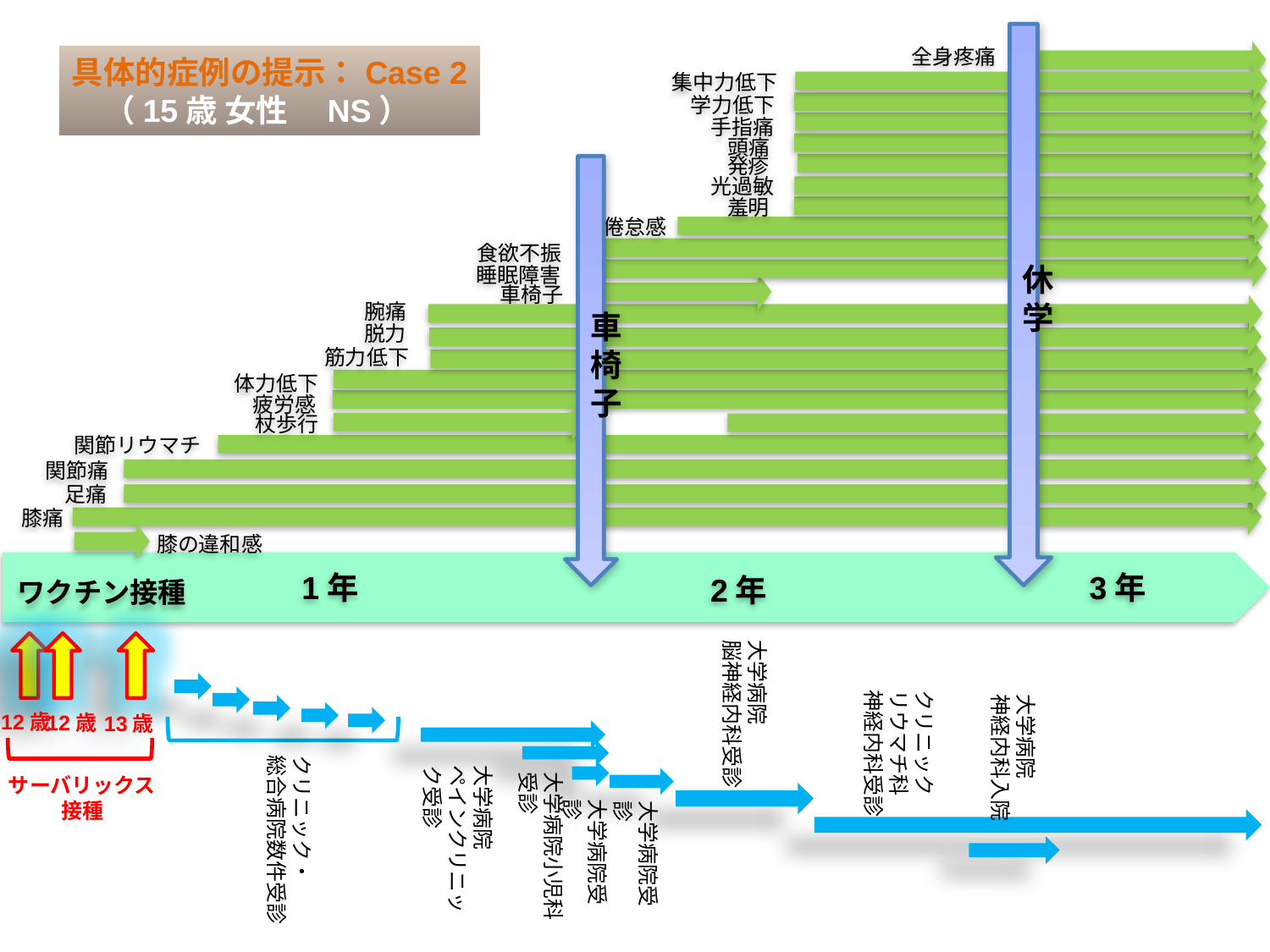

休学
全身疼痛

集中力低下

学力低下

手指痛

頭痛

発疹
光過敏

羞明
倦怠感

食欲不振

睡眠障害

車椅子
腕痛

脱力

筋力低下

体力低下

疲労感

杖歩行

関節リウマチ

関節痛
足痛

膝痛

膝の違和感

1年
2年
ワクチン接種
3年

大学病院
脳神経内科受診

クリニック
リウマチ科
神経内科受診
大学病院
神経内科入院

12歳
12歳
13歳

クリニック・
総合病院数件受診
大学病院
ペインクリニック受診
大学病院小児科受診

サーバリックス
接種

大学病院受診
大学病院受診

車椅子
具体的症例の提示：Case 2
　（15歳 女性　NS）